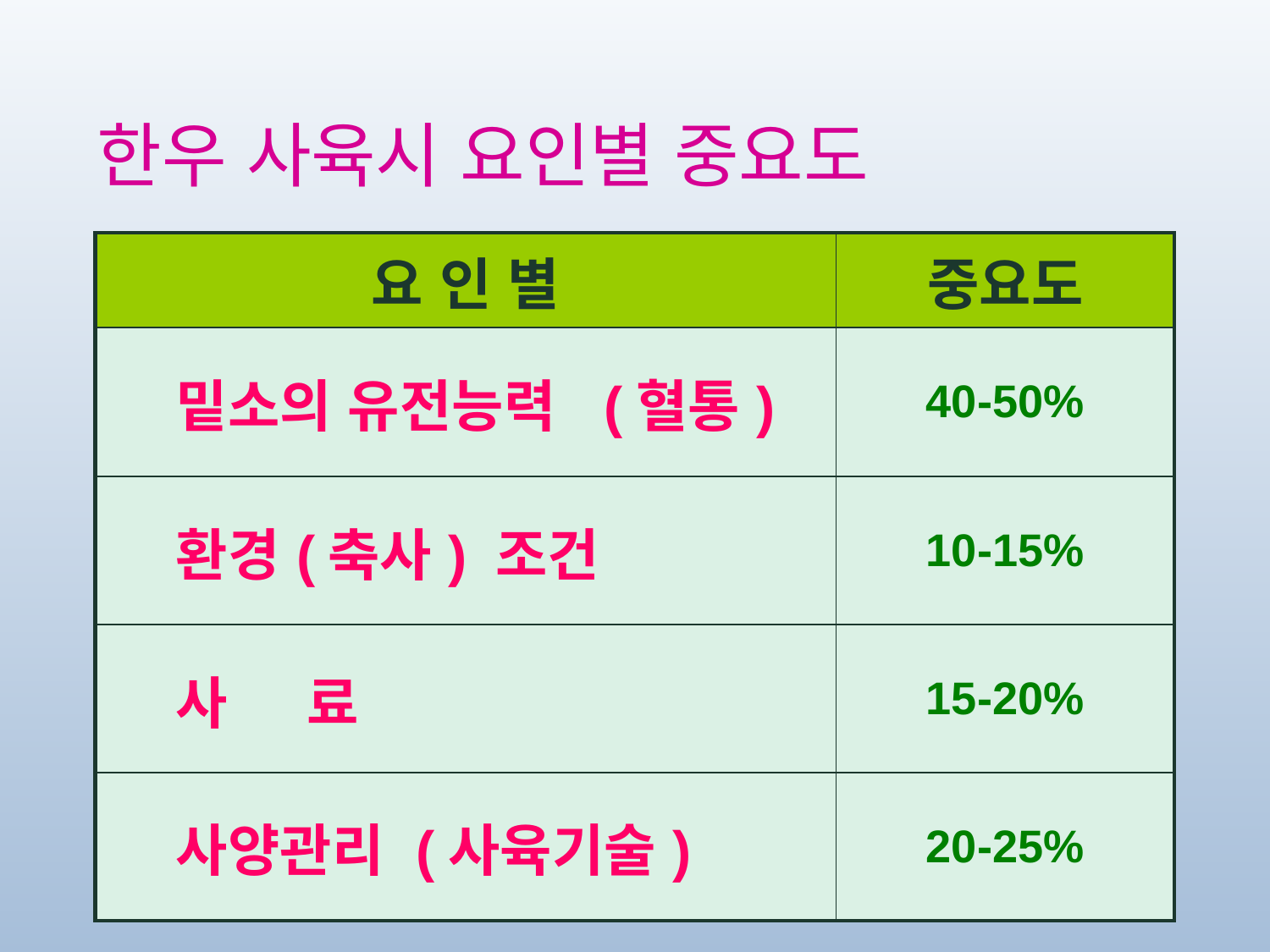

# 한우 사육시 요인별 중요도
| 요 인 별 | 중요도 |
| --- | --- |
| 밑소의 유전능력 (혈통) | 40-50% |
| 환경(축사) 조건 | 10-15% |
| 사 료 | 15-20% |
| 사양관리 (사육기술) | 20-25% |